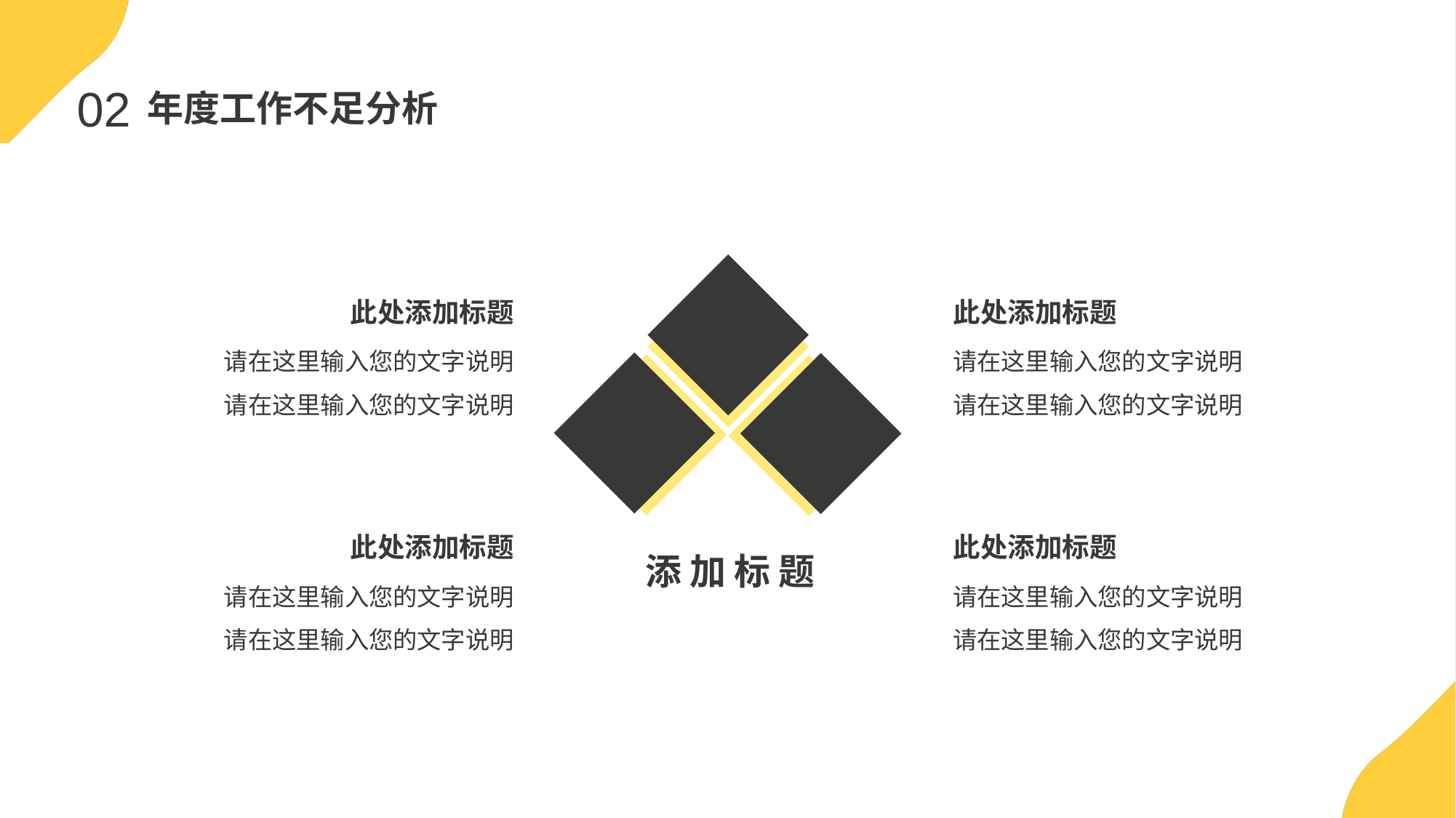

此处添加标题
请在这里输入您的文字说明请在这里输入您的文字说明
此处添加标题
请在这里输入您的文字说明请在这里输入您的文字说明
此处添加标题
请在这里输入您的文字说明请在这里输入您的文字说明
此处添加标题
请在这里输入您的文字说明请在这里输入您的文字说明
添 加 标 题